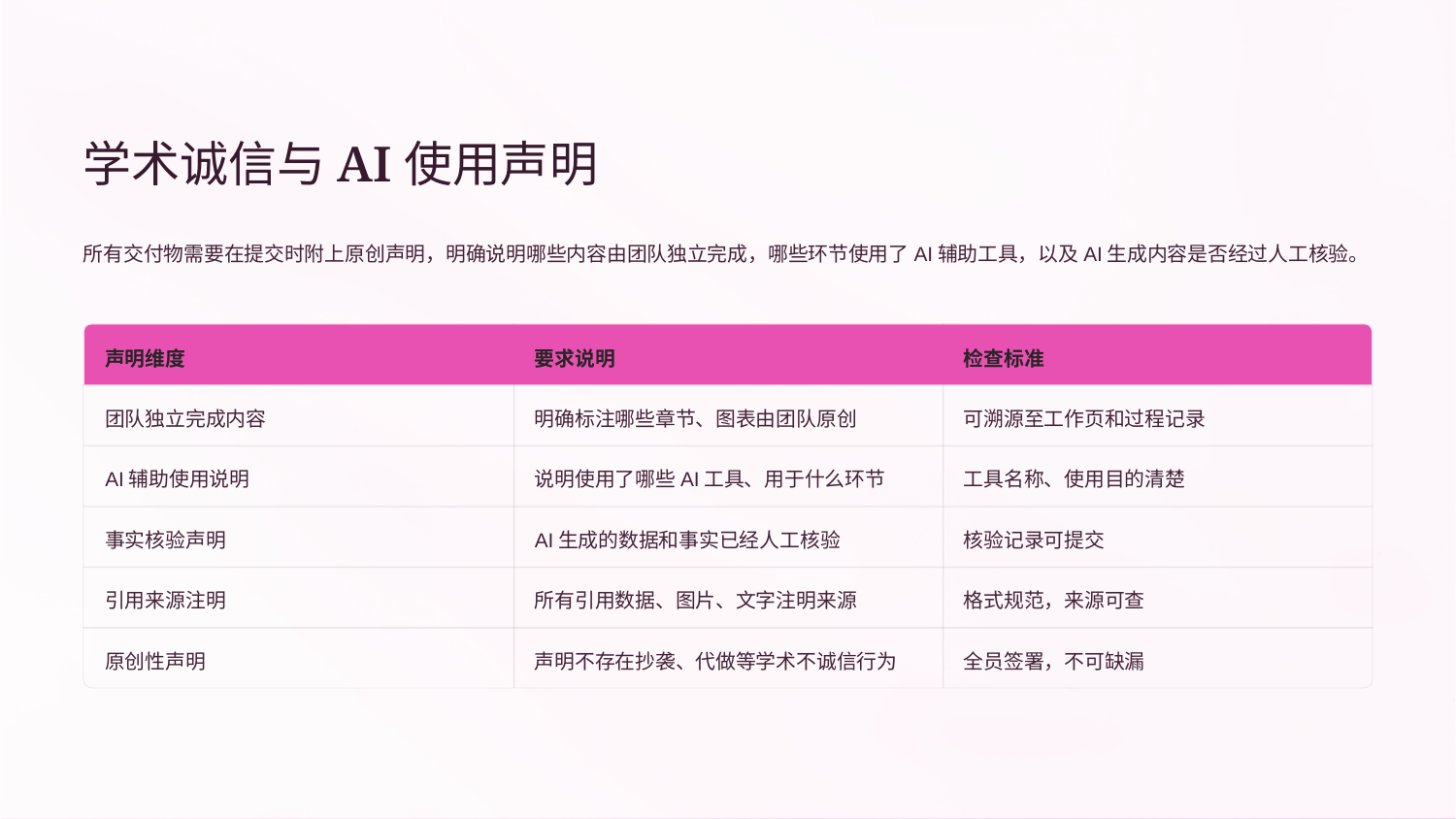

学术诚信与AI使用声明
所有交付物需要在提交时附上原创声明，明确说明哪些内容由团队独立完成，哪些环节使用了AI辅助工具，以及AI生成内容是否经过人工核验。

声明维度
要求说明
检查标准

团队独立完成内容
明确标注哪些章节、图表由团队原创
可溯源至工作页和过程记录

AI辅助使用说明
说明使用了哪些AI工具、用于什么环节
工具名称、使用目的清楚

事实核验声明
AI生成的数据和事实已经人工核验
核验记录可提交

引用来源注明
所有引用数据、图片、文字注明来源
格式规范，来源可查

原创性声明
声明不存在抄袭、代做等学术不诚信行为
全员签署，不可缺漏